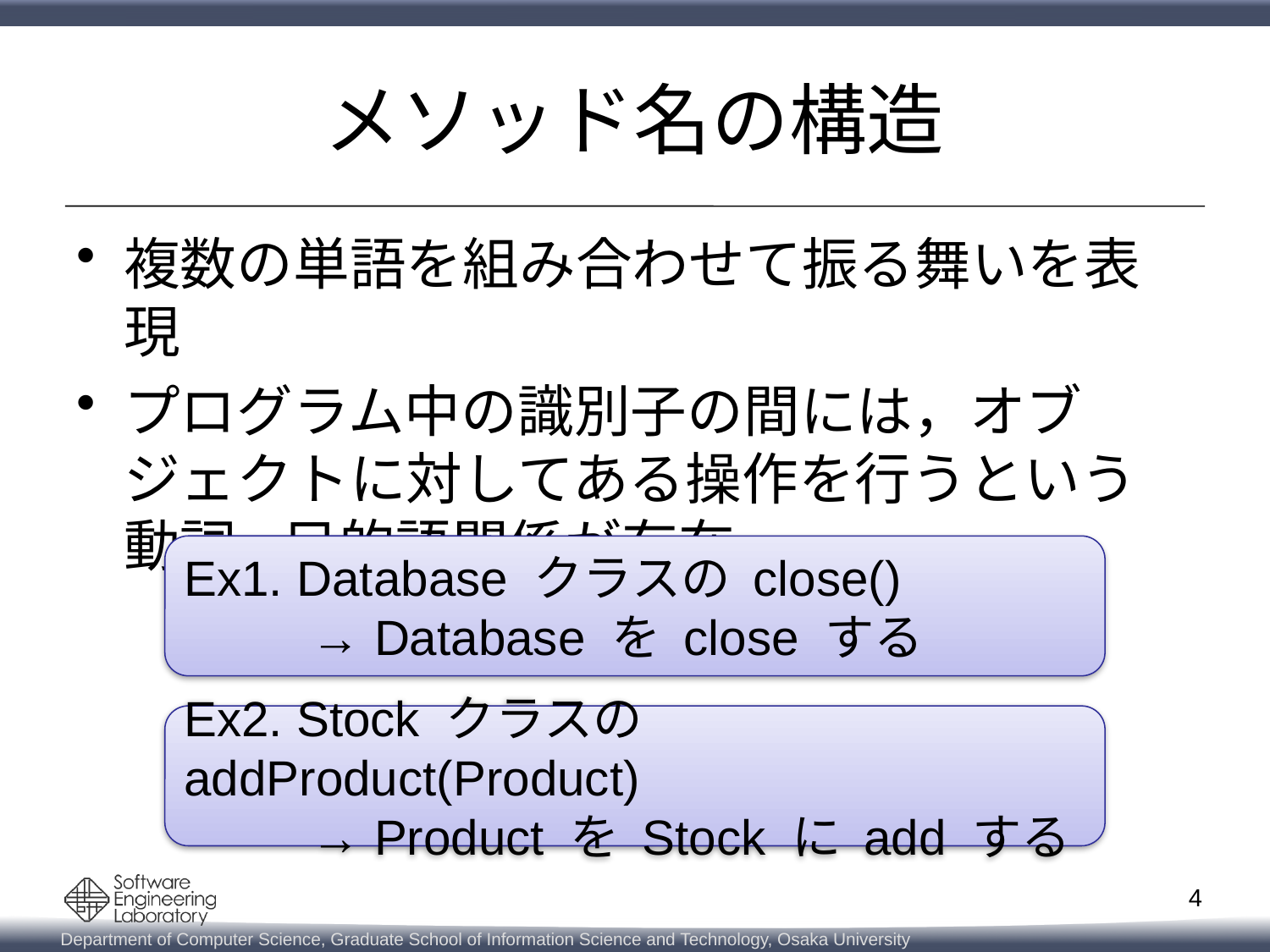

# メソッド名の構造
複数の単語を組み合わせて振る舞いを表現
プログラム中の識別子の間には，オブジェクトに対してある操作を行うという動詞-目的語関係が存在
Ex1. Database クラスの close()
	→ Database を close する
Ex2. Stock クラスの addProduct(Product)
	→ Product を Stock に add する
4